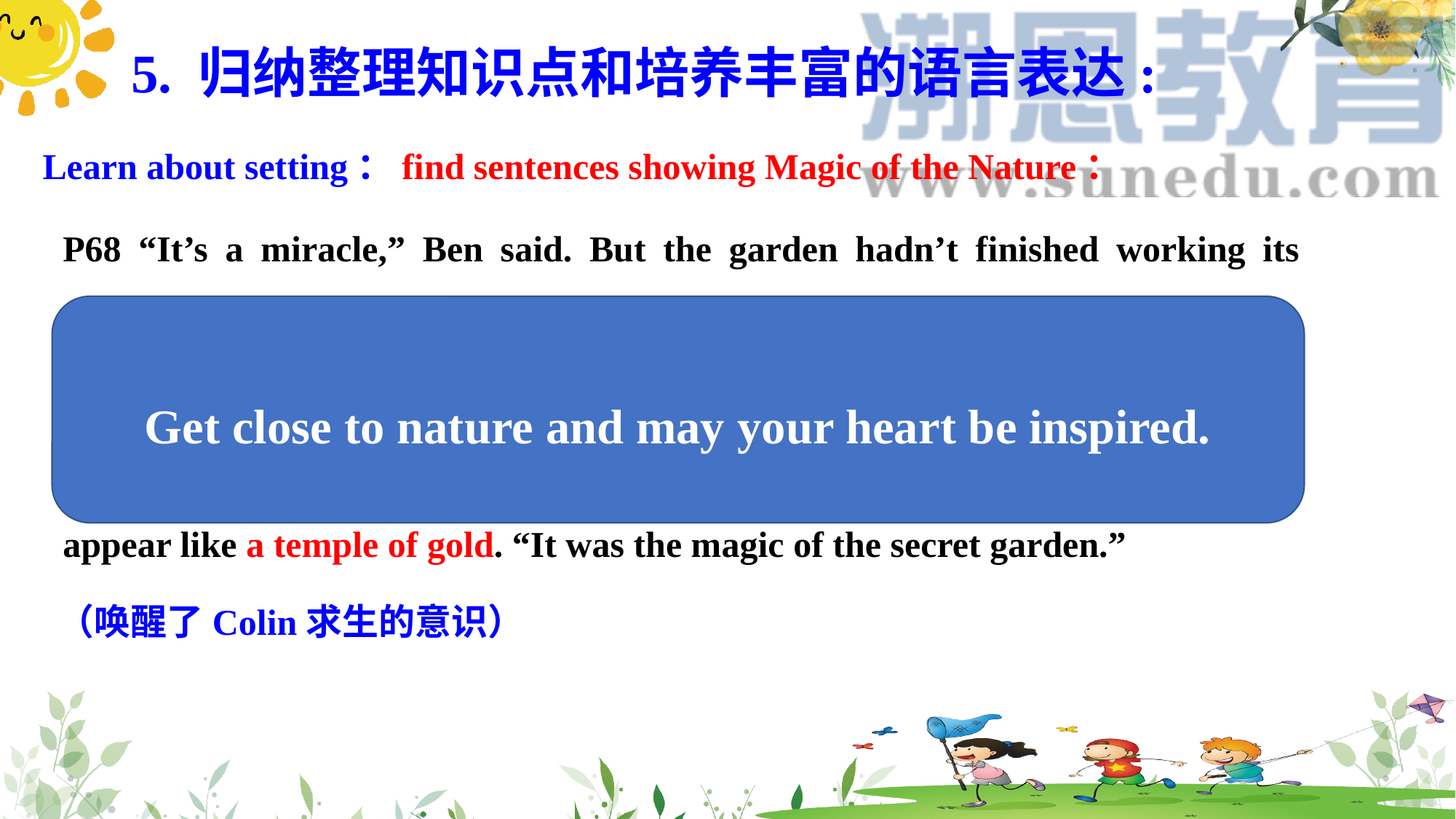

5. 归纳整理知识点和培养丰富的语言表达:
Learn about setting：find sentences showing Magic of the Nature：
P68 “It’s a miracle,” Ben said. But the garden hadn’t finished working its magic just yet.
（大自然的美创造了一个个奇迹）
Get close to nature and may your heart be inspired.
P75 The garden was a feast of autumn yellow and purple, and flaming scarlet. The afternoon sun shone down on the leaves and made everything appear like a temple of gold. “It was the magic of the secret garden.”
（唤醒了Colin求生的意识）